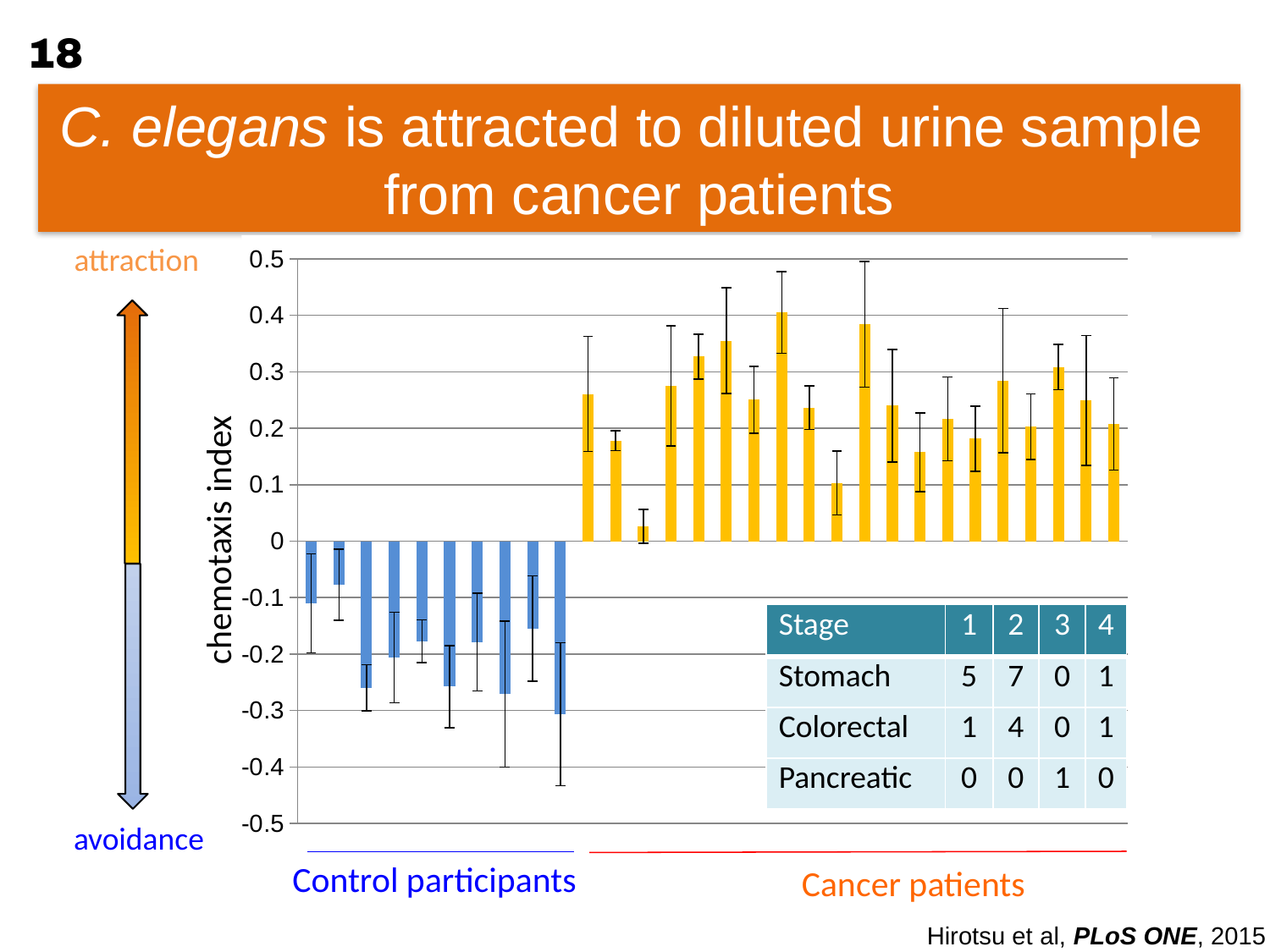

18
C. elegans is attracted to diluted urine sample
from cancer patients
attraction

### Chart

| Category | 平均 |
|---|---|
| c1 | -0.11 |
| c2 | -0.0772 |
| c3 | -0.2596 |
| c4 | -0.206 |
| c5 | -0.1774 |
| c6 | -0.2576 |
| c7 | -0.1788 |
| c8 | -0.2708 |
| c9 | -0.1546 |
| c10 | -0.3064 |
| p1 | 0.2608 |
| p2 | 0.1782 |
| p3 | 0.026375 |
| p4 | 0.2748 |
| p5 | 0.3268 |
| p6 | 0.355 |
| p7 | 0.2506 |
| p8 | 0.4052 |
| p9 | 0.2364 |
| p10 | 0.1032 |
| p11 | 0.384 |
| p12 | 0.24 |
| p13 | 0.1576 |
| p14 | 0.2164 |
| p15 | 0.1816 |
| p16 | 0.2844 |
| p17 | 0.2028 |
| p18 | 0.3082 |
| p19 | 0.2494 |
| p20 | 0.2078 |
 chemotaxis index

| Stage | 1 | 2 | 3 | 4 |
| --- | --- | --- | --- | --- |
| Stomach | 5 | 7 | 0 | 1 |
| Colorectal | 1 | 4 | 0 | 1 |
| Pancreatic | 0 | 0 | 1 | 0 |
avoidance
Control participants
Cancer patients
Hirotsu et al, PLoS ONE, 2015